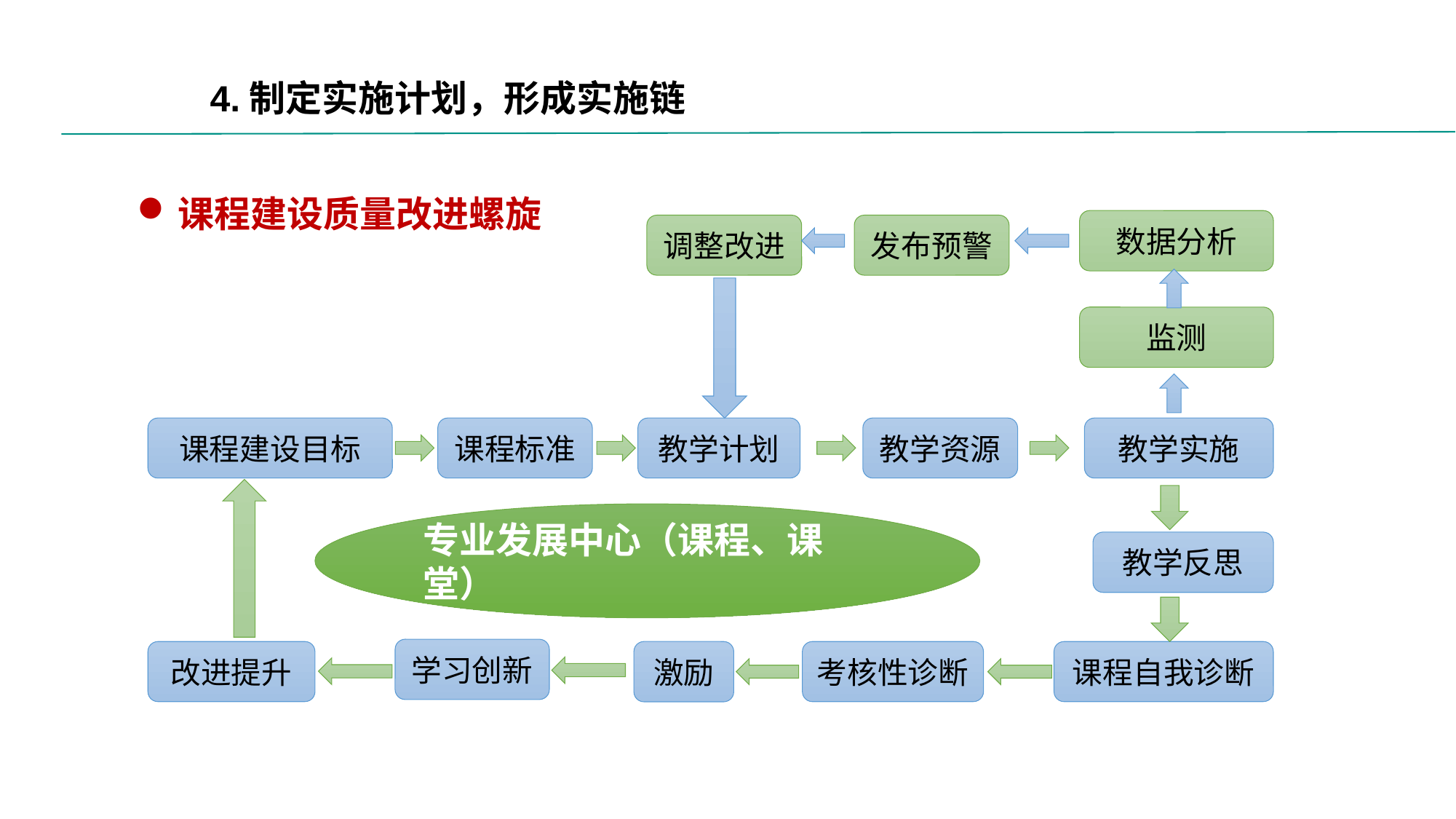

4.制定实施计划，形成实施链
课程建设质量改进螺旋
数据分析
调整改进
发布预警

监测

课程建设目标
课程标准
教学计划
教学资源
教学实施

专业发展中心（课程、课堂）
教学反思

学习创新
改进提升
考核性诊断
课程自我诊断
激励